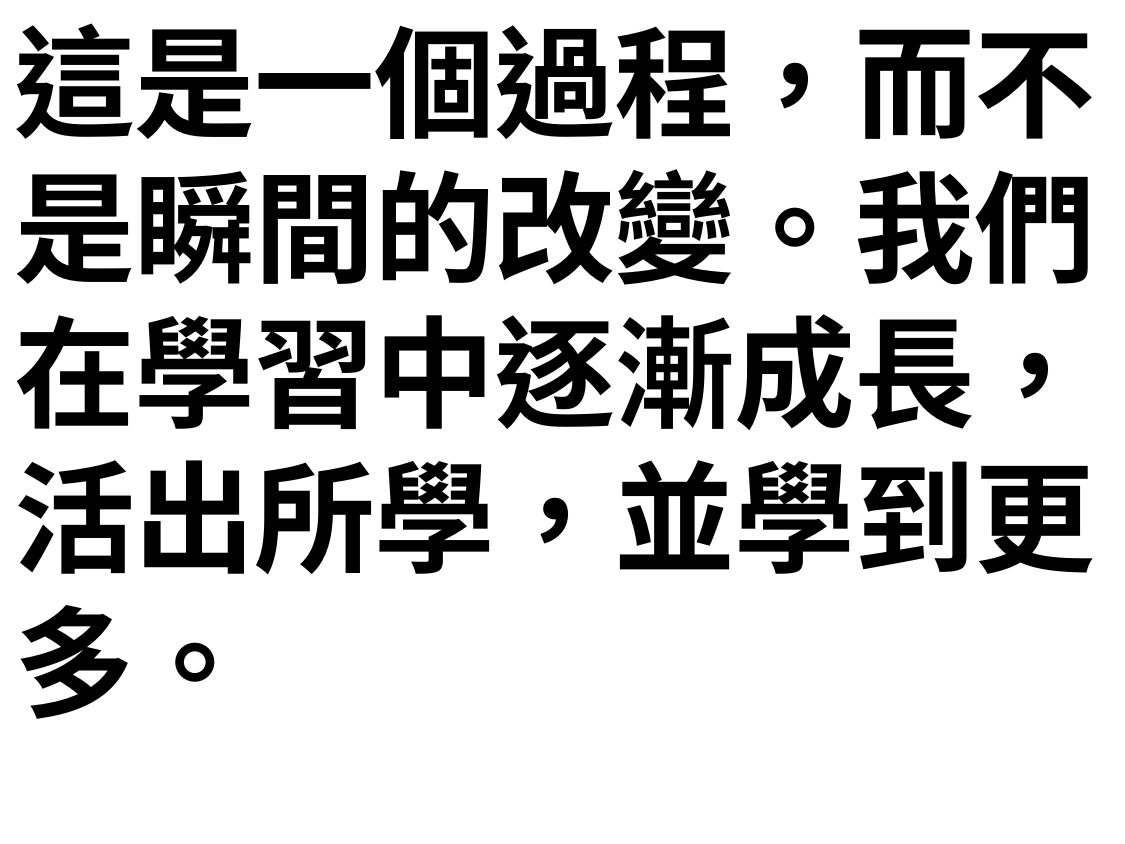

這是一個過程，而不是瞬間的改變。我們在學習中逐漸成長，活出所學，並學到更多。